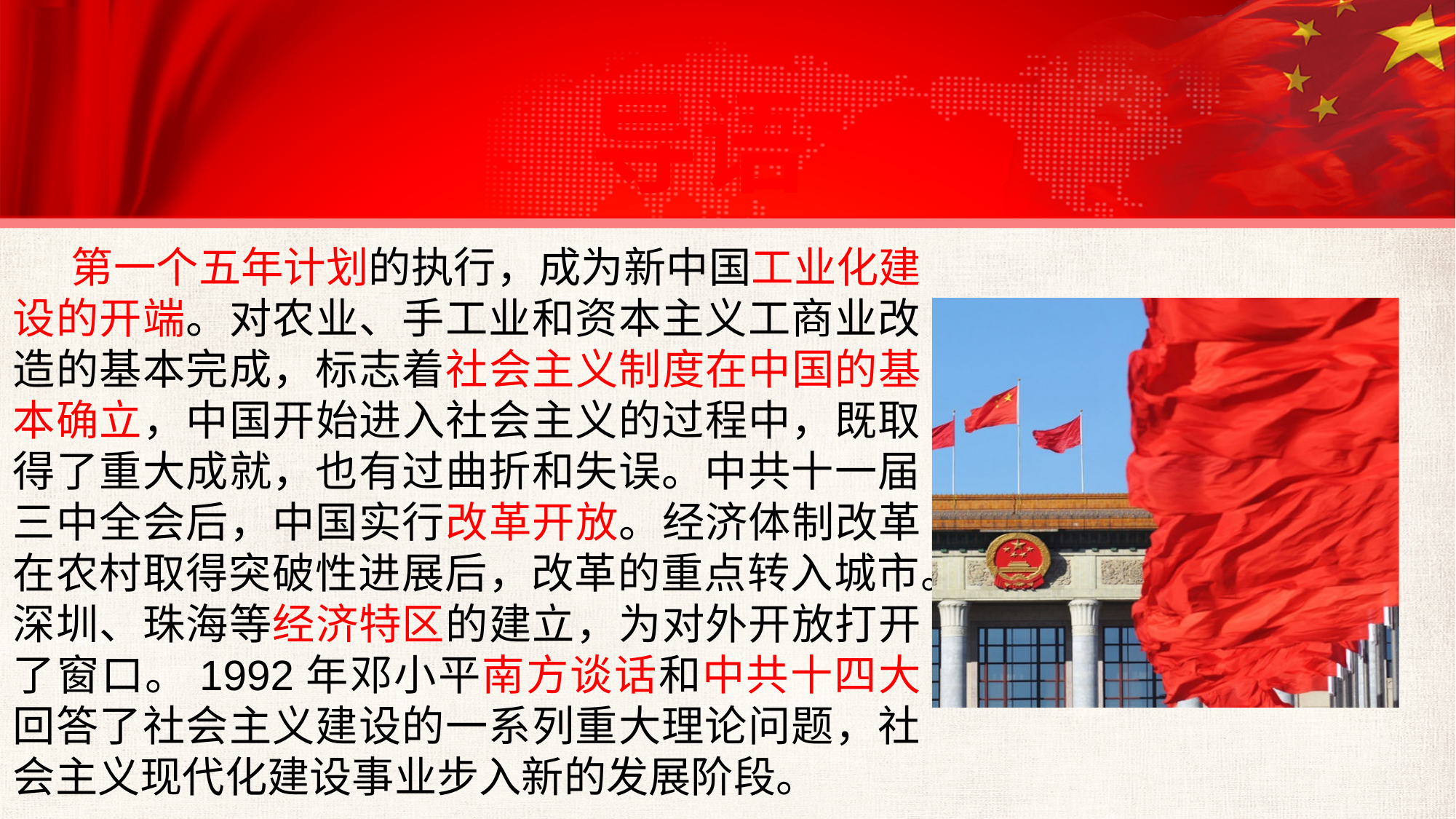

导语
     第一个五年计划的执行，成为新中国工业化建设的开端。对农业、手工业和资本主义工商业改造的基本完成，标志着社会主义制度在中国的基本确立，中国开始进入社会主义的过程中，既取得了重大成就，也有过曲折和失误。中共十一届三中全会后，中国实行改革开放。经济体制改革在农村取得突破性进展后，改革的重点转入城市。深圳、珠海等经济特区的建立，为对外开放打开了窗口。1992年邓小平南方谈话和中共十四大回答了社会主义建设的一系列重大理论问题，社会主义现代化建设事业步入新的发展阶段。